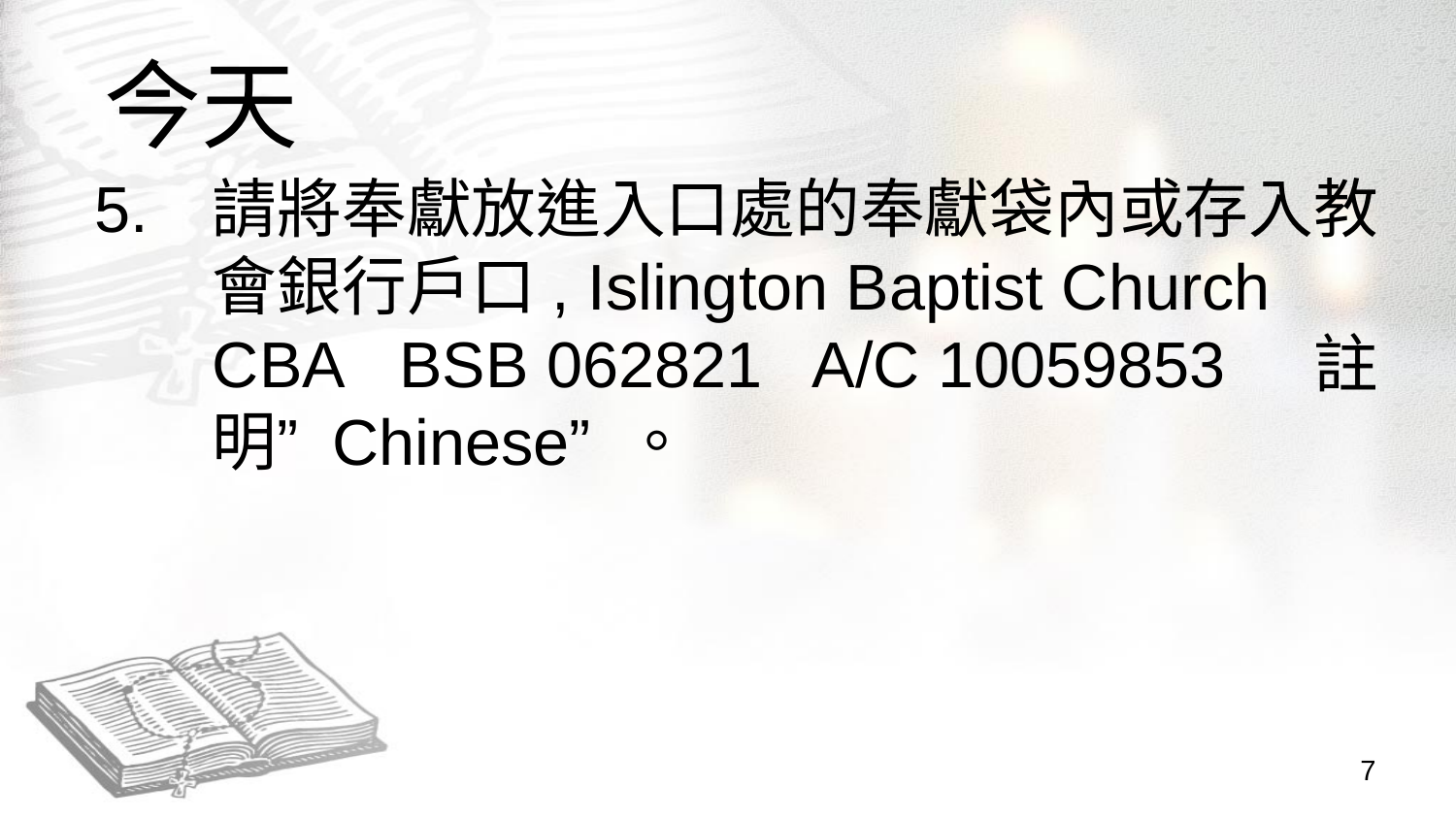

# 今天
請將奉獻放進入口處的奉獻袋內或存入教會銀行戶口, Islington Baptist Church   CBA   BSB 062821   A/C 10059853    註明” Chinese” 。
7